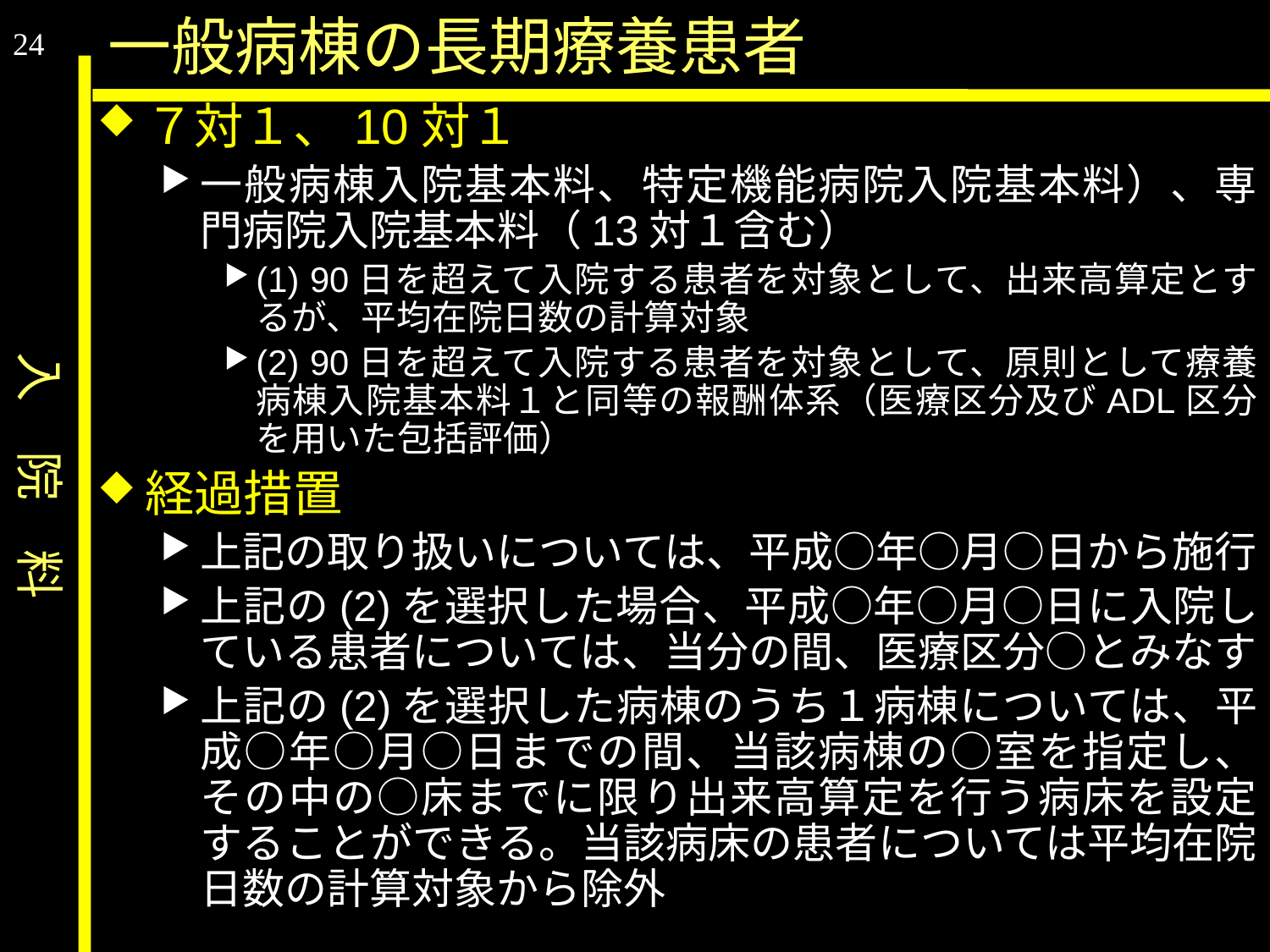

入　院　料
一般病棟の長期療養患者
24

７対１、10対１
一般病棟入院基本料、特定機能病院入院基本料）、専門病院入院基本料（13対１含む）
(1) 90日を超えて入院する患者を対象として、出来高算定とするが、平均在院日数の計算対象
(2) 90日を超えて入院する患者を対象として、原則として療養病棟入院基本料１と同等の報酬体系（医療区分及びADL区分を用いた包括評価）
経過措置
上記の取り扱いについては、平成○年○月○日から施行
上記の(2)を選択した場合、平成○年○月○日に入院している患者については、当分の間、医療区分○とみなす
上記の(2)を選択した病棟のうち１病棟については、平成○年○月○日までの間、当該病棟の○室を指定し、その中の○床までに限り出来高算定を行う病床を設定することができる。当該病床の患者については平均在院日数の計算対象から除外